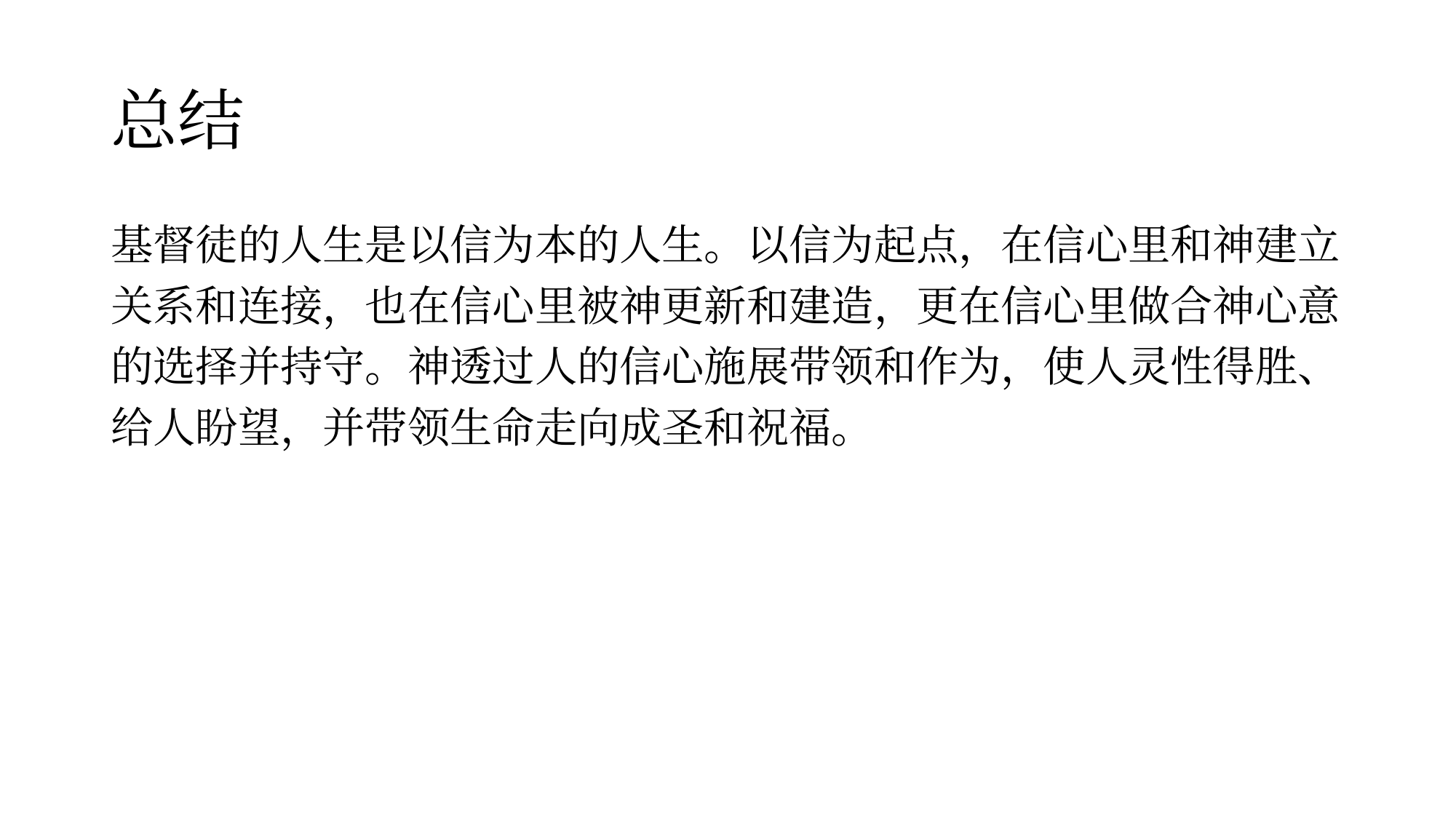

# 总结
基督徒的人生是以信为本的人生。以信为起点，在信心里和神建立
关系和连接，也在信心里被神更新和建造，更在信心里做合神心意
的选择并持守。神透过人的信心施展带领和作为，使人灵性得胜、
给人盼望，并带领生命走向成圣和祝福。